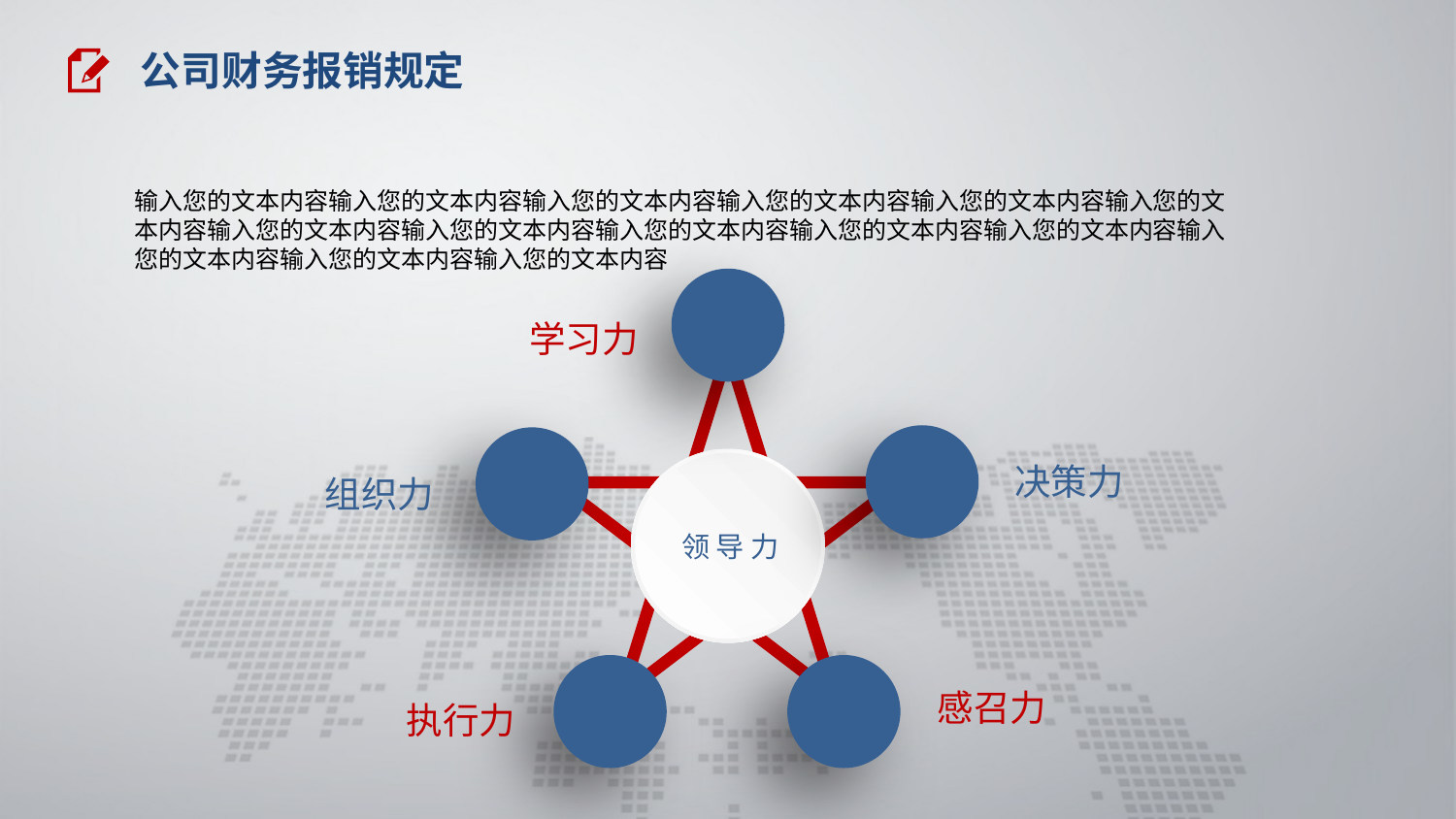

公司财务报销规定

输入您的文本内容输入您的文本内容输入您的文本内容输入您的文本内容输入您的文本内容输入您的文本内容输入您的文本内容输入您的文本内容输入您的文本内容输入您的文本内容输入您的文本内容输入您的文本内容输入您的文本内容输入您的文本内容

学习力

领导力
决策力
组织力

感召力
执行力
延时符